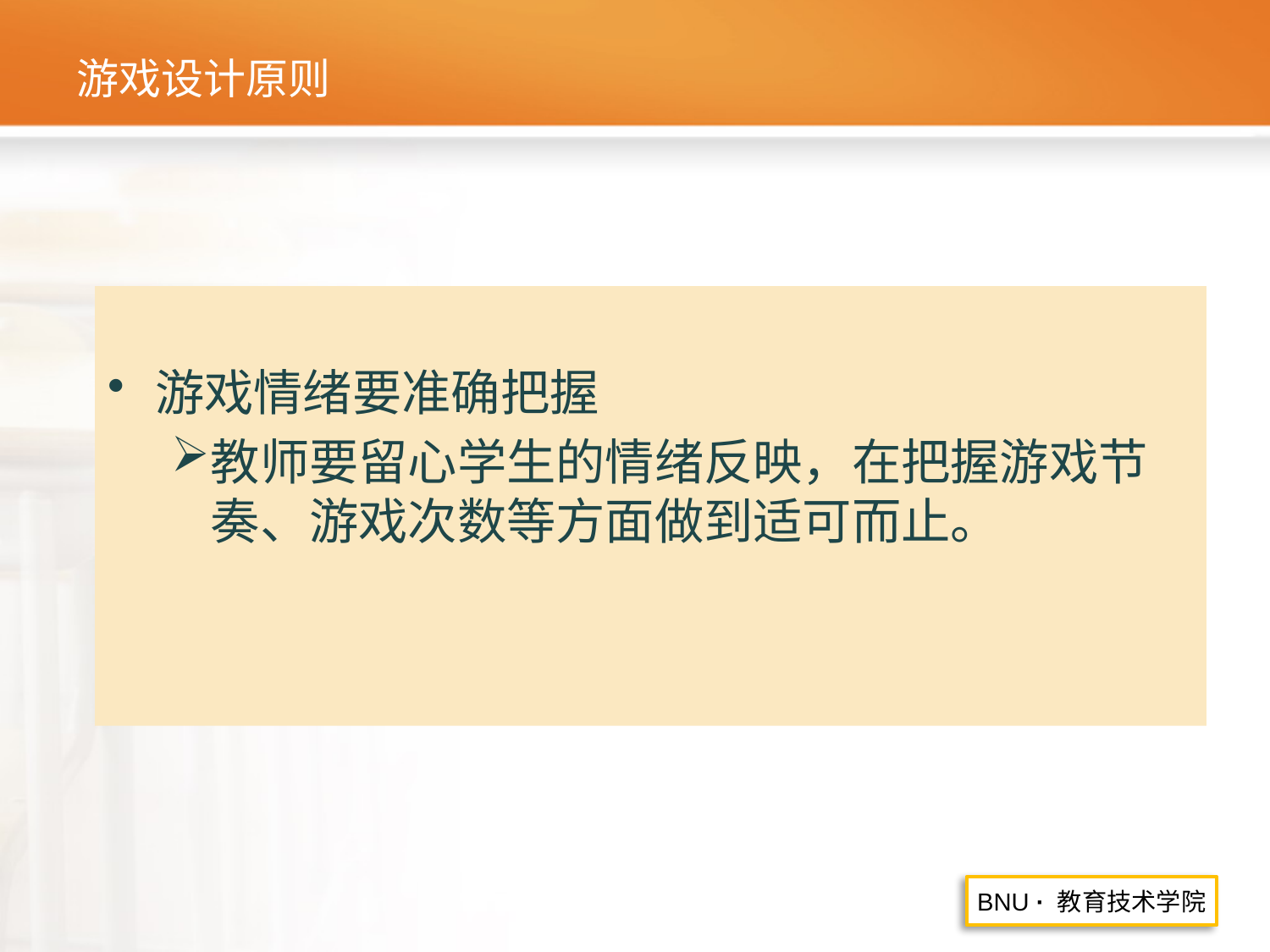

# 游戏设计原则

游戏情绪要准确把握
教师要留心学生的情绪反映，在把握游戏节奏、游戏次数等方面做到适可而止。